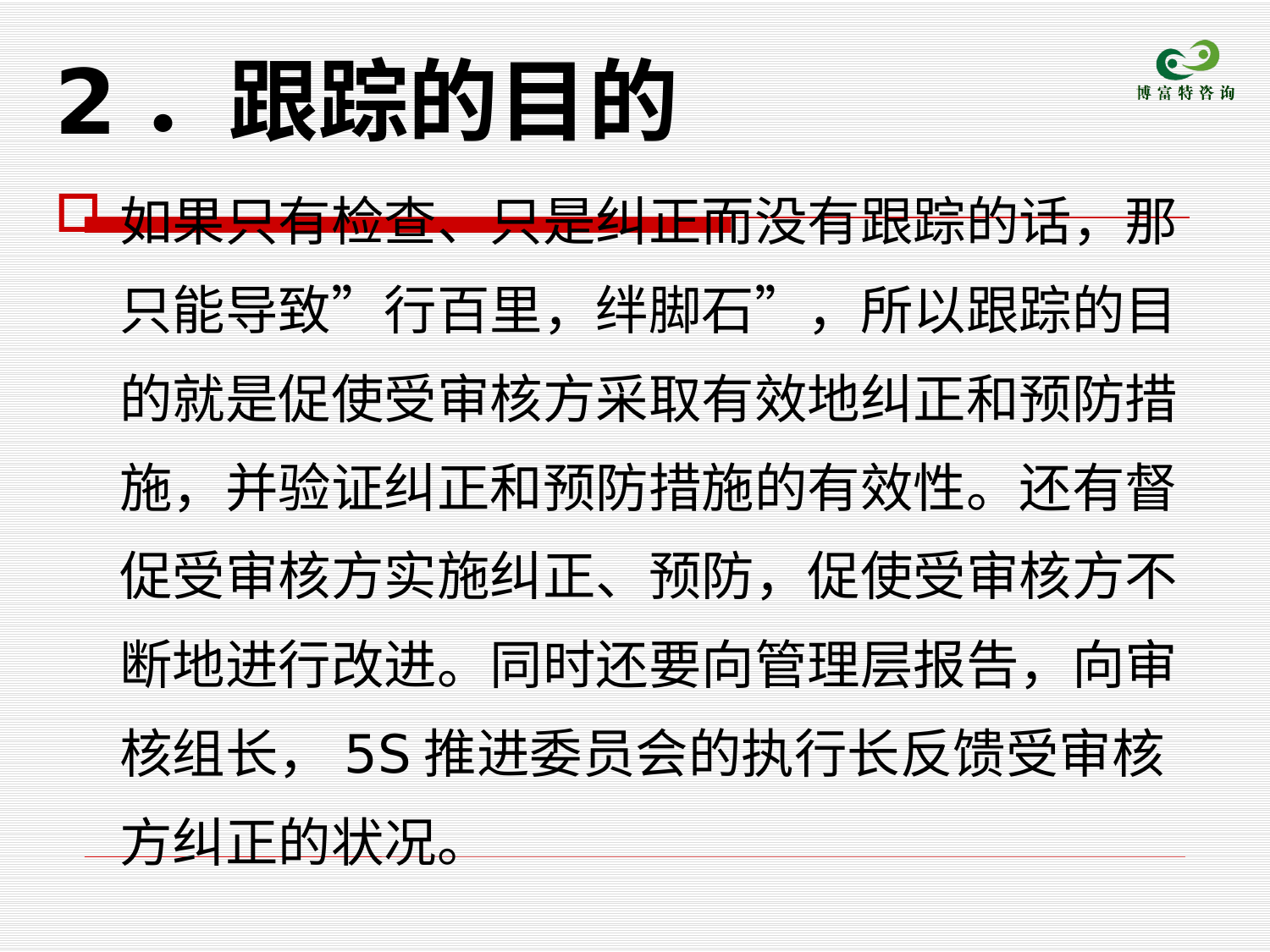

# 2．跟踪的目的
如果只有检查、只是纠正而没有跟踪的话，那只能导致”行百里，绊脚石”，所以跟踪的目的就是促使受审核方采取有效地纠正和预防措施，并验证纠正和预防措施的有效性。还有督促受审核方实施纠正、预防，促使受审核方不断地进行改进。同时还要向管理层报告，向审核组长，5S推进委员会的执行长反馈受审核方纠正的状况。
785